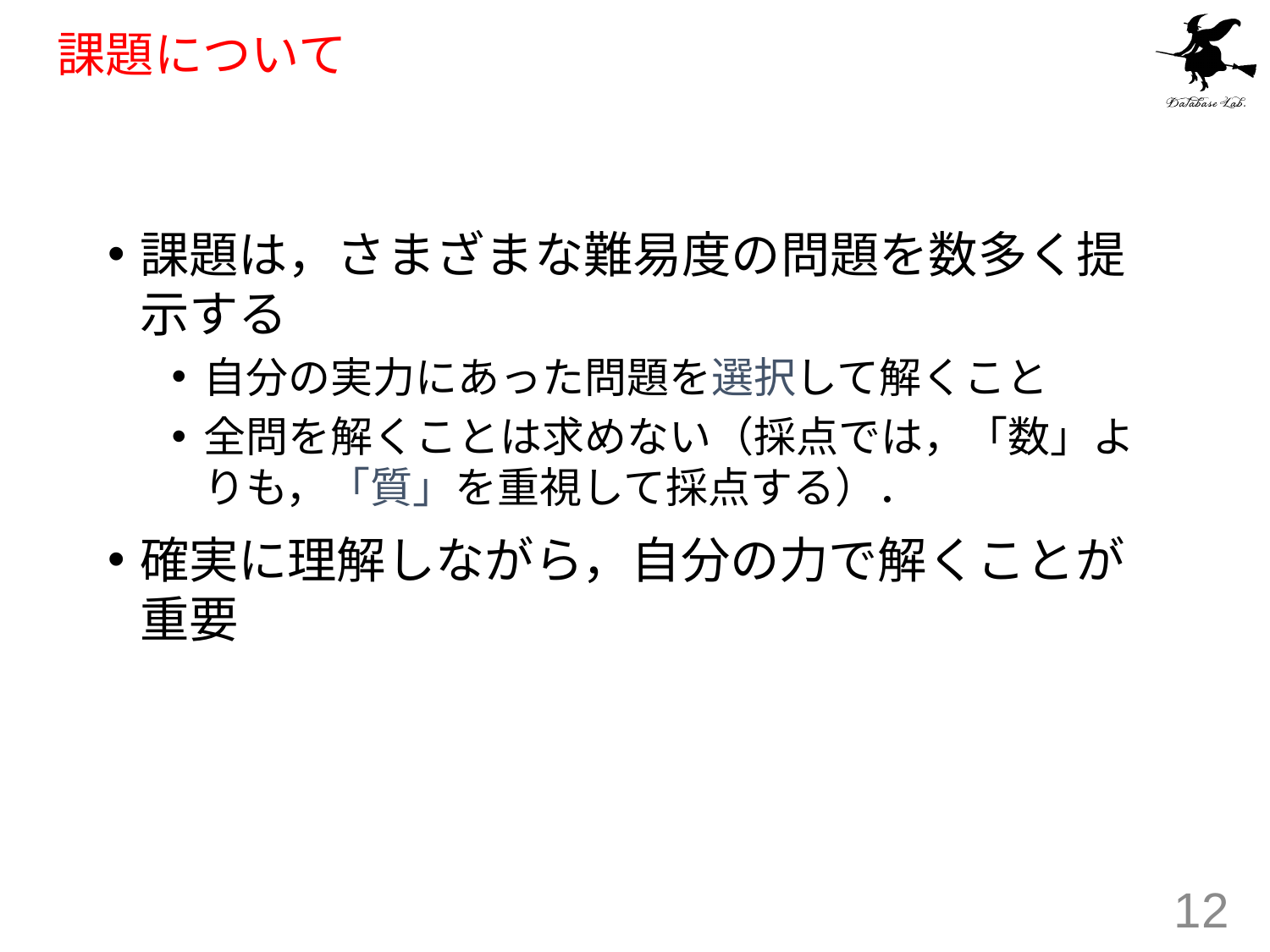

# 課題について
課題は，さまざまな難易度の問題を数多く提示する
自分の実力にあった問題を選択して解くこと
全問を解くことは求めない（採点では，「数」よりも，「質」を重視して採点する）．
確実に理解しながら，自分の力で解くことが重要
12